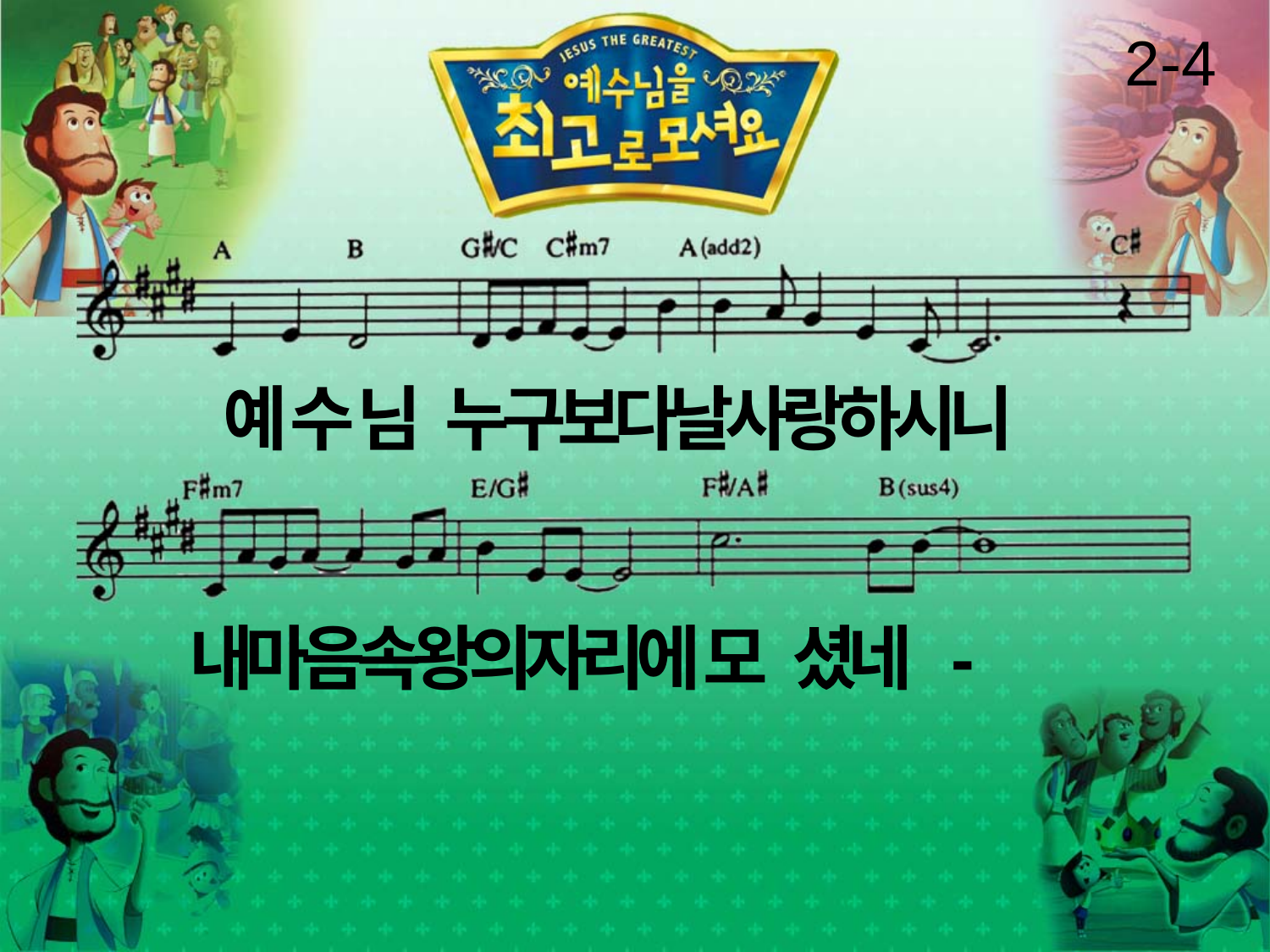

2-4
예 수 님   누구보다날사랑하시니
내마음속왕의자리에 모   셨네  -